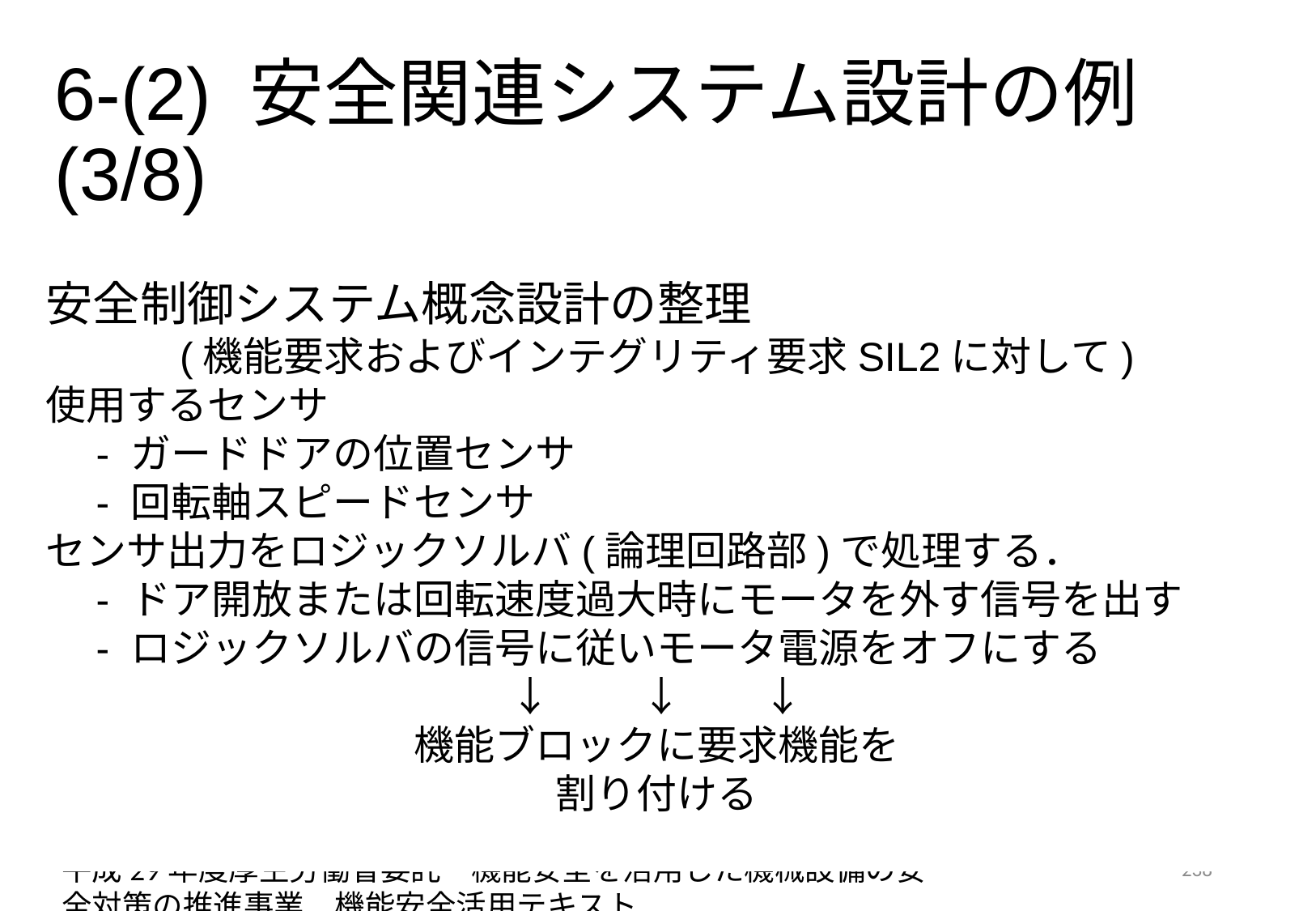

# 6-(2) 安全関連システム設計の例(3/8)
安全制御システム概念設計の整理
(機能要求およびインテグリティ要求SIL2に対して)
使用するセンサ
　- ガードドアの位置センサ
　- 回転軸スピードセンサ
センサ出力をロジックソルバ(論理回路部)で処理する．
　- ドア開放または回転速度過大時にモータを外す信号を出す
　- ロジックソルバの信号に従いモータ電源をオフにする
↓　　↓　　↓
機能ブロックに要求機能を
割り付ける

平成29年度厚生労働省委託　機能安全を活用した機械設備の安全対策の推進事業　機能安全活用テキスト
238